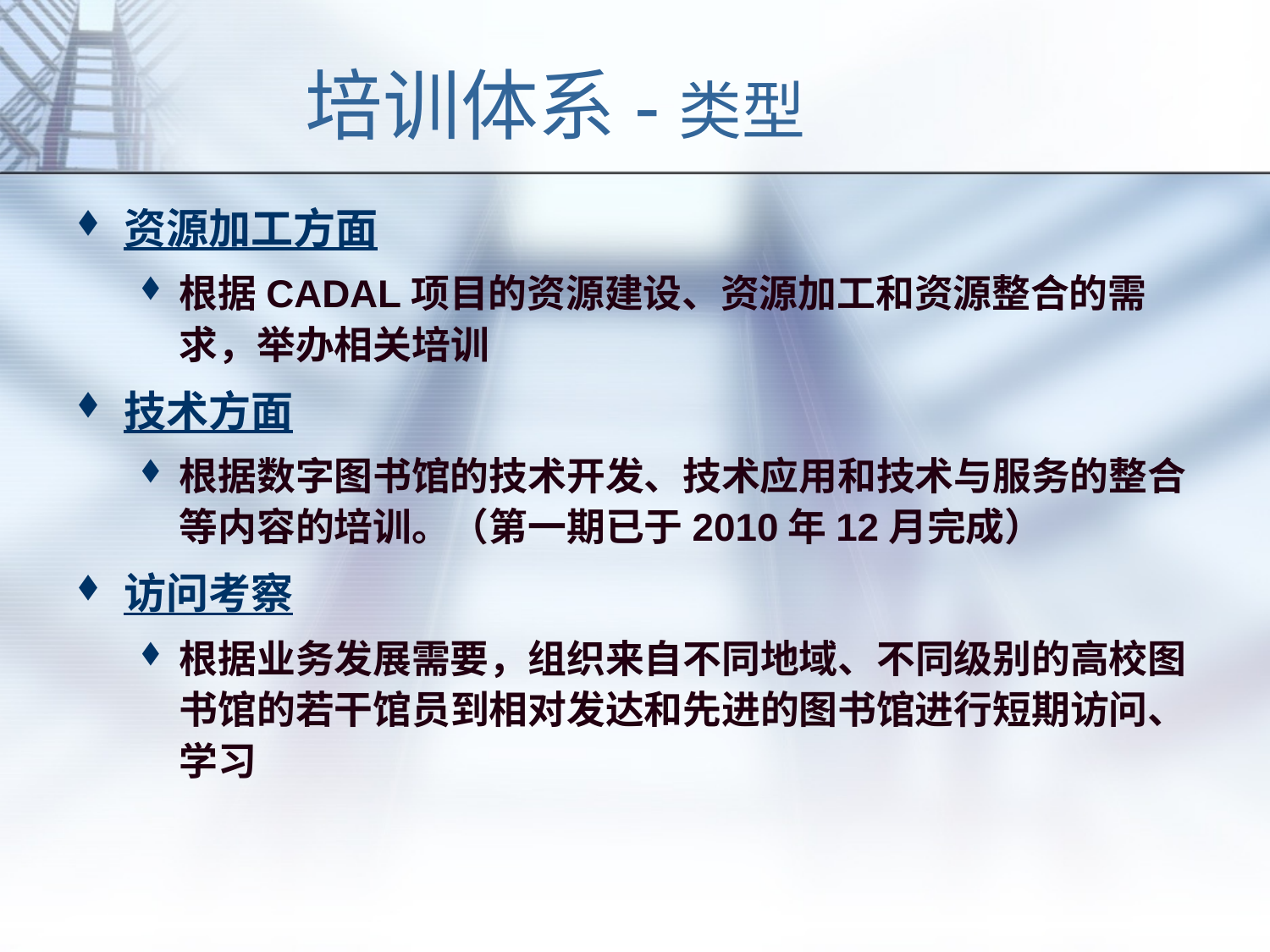

# 培训体系-类型
资源加工方面
根据CADAL项目的资源建设、资源加工和资源整合的需求，举办相关培训
技术方面
根据数字图书馆的技术开发、技术应用和技术与服务的整合等内容的培训。（第一期已于2010年12月完成）
访问考察
根据业务发展需要，组织来自不同地域、不同级别的高校图书馆的若干馆员到相对发达和先进的图书馆进行短期访问、学习